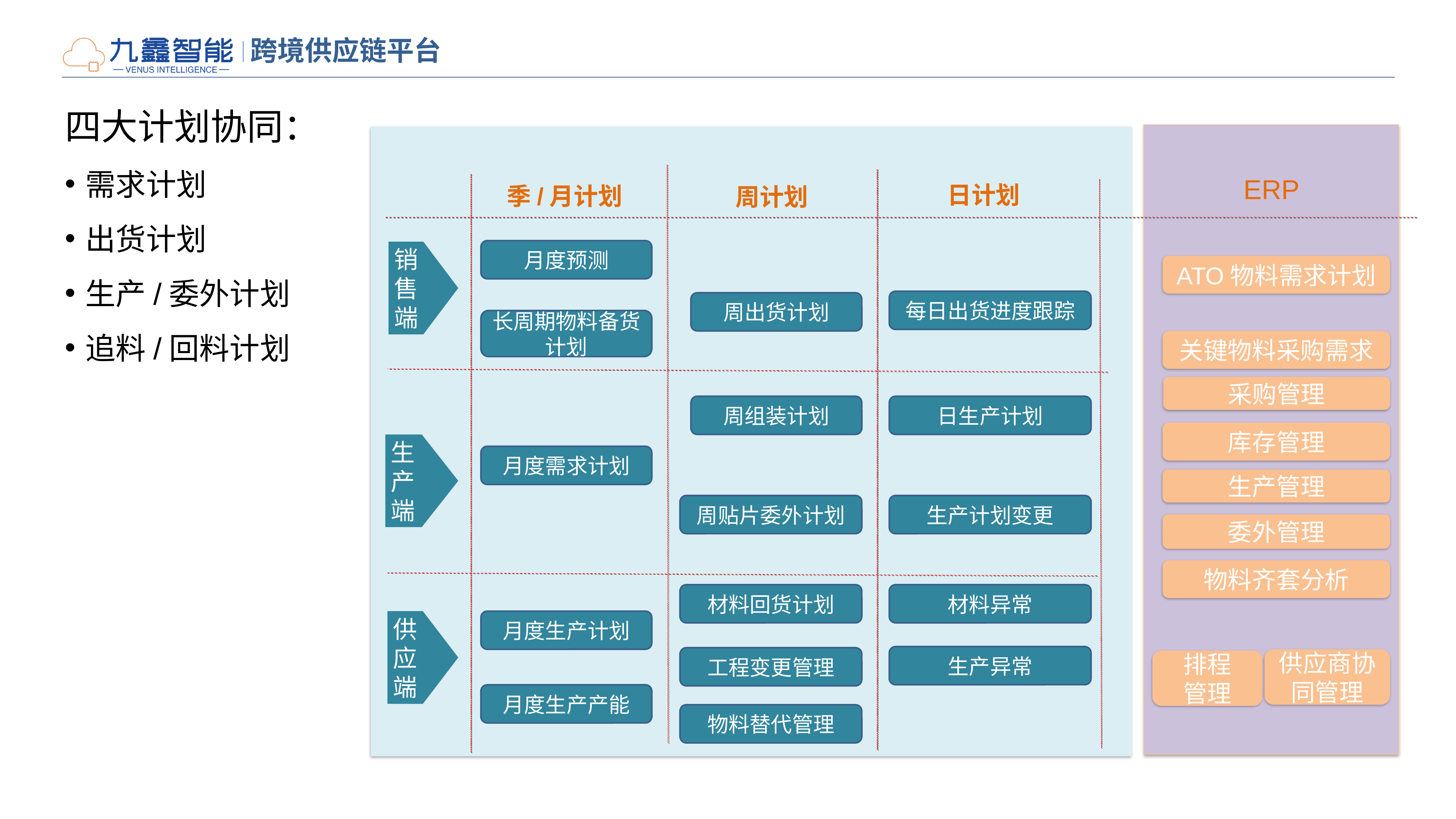

跨境供应链平台
四大计划协同：
需求计划
出货计划
生产/委外计划
追料/回料计划
金蝶云星空

ERP
日计划
周计划
季/月计划
月度预测
销售端
ATO物料需求计划
每日出货进度跟踪
周出货计划
长周期物料备货计划
关键物料采购需求
采购管理
周组装计划
日生产计划
库存管理
生产端
月度需求计划
生产管理
周贴片委外计划
生产计划变更
委外管理
物料齐套分析
材料回货计划
材料异常
月度生产计划
供应端
生产异常
工程变更管理
供应商协同管理
排程
管理
月度生产产能
物料替代管理